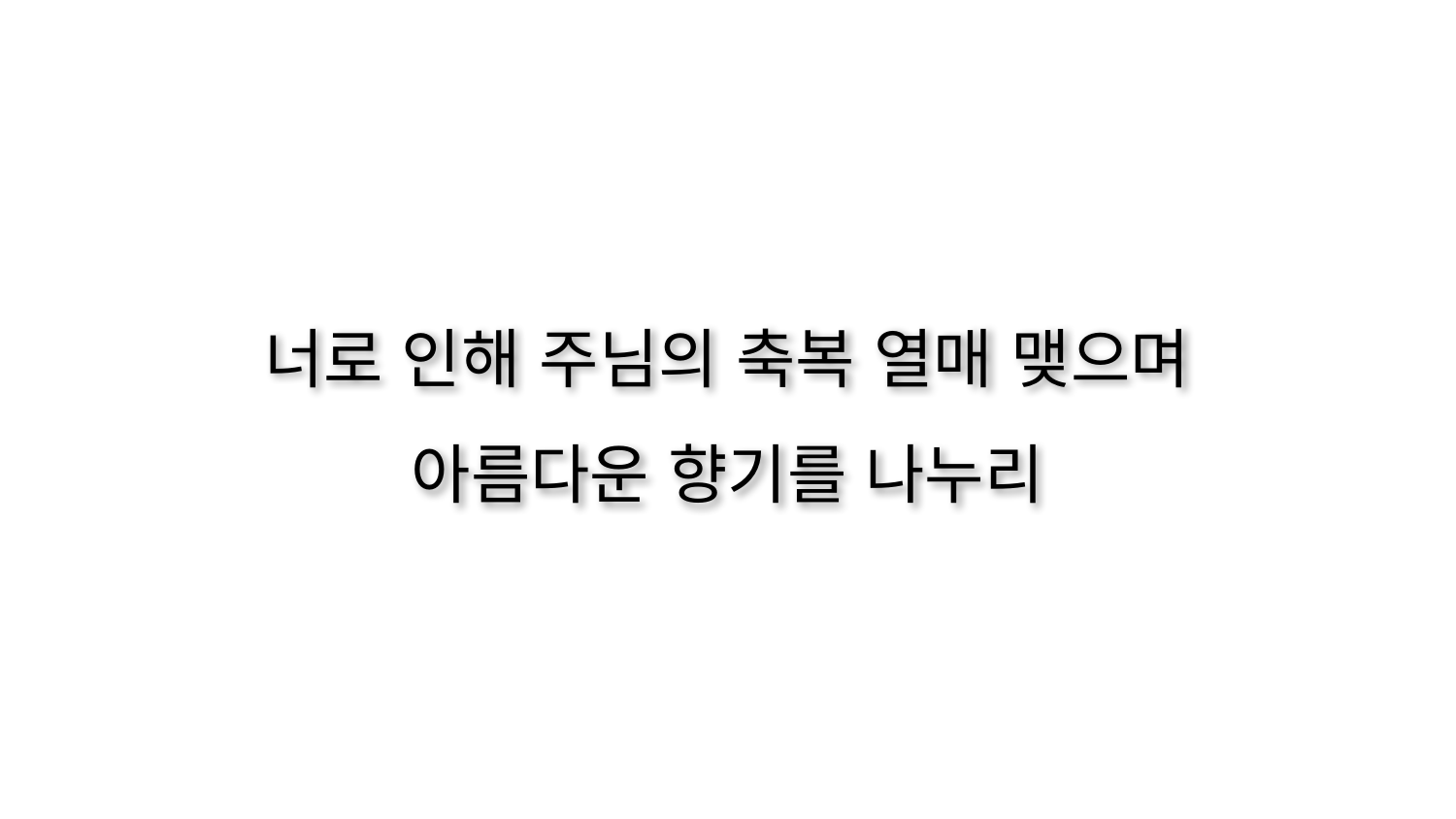

너로 인해 주님의 축복 열매 맺으며
아름다운 향기를 나누리